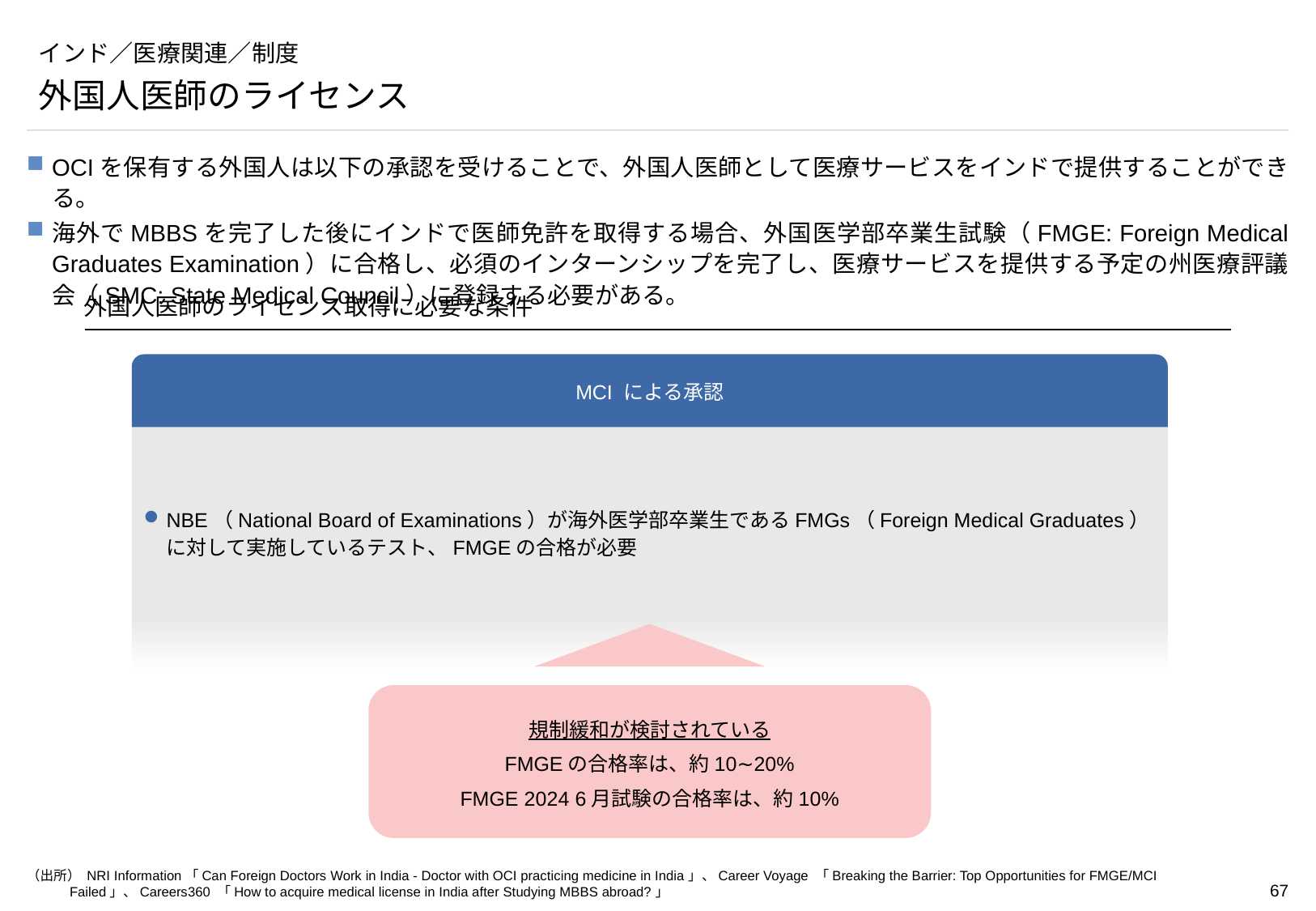

# インド／医療関連／制度
外国人医師のライセンス
OCIを保有する外国人は以下の承認を受けることで、外国人医師として医療サービスをインドで提供することができる。
海外でMBBSを完了した後にインドで医師免許を取得する場合、外国医学部卒業生試験（FMGE: Foreign Medical Graduates Examination）に合格し、必須のインターンシップを完了し、医療サービスを提供する予定の州医療評議会（SMC: State Medical Council）に登録する必要がある。
外国人医師のライセンス取得に必要な条件
MCI による承認

NBE（National Board of Examinations）が海外医学部卒業生であるFMGs（Foreign Medical Graduates）に対して実施しているテスト、FMGEの合格が必要

規制緩和が検討されている
FMGEの合格率は、約10∼20%
FMGE 2024 6月試験の合格率は、約10%
（出所） NRI Information「Can Foreign Doctors Work in India - Doctor with OCI practicing medicine in India」、Career Voyage 「Breaking the Barrier: Top Opportunities for FMGE/MCI Failed」、Careers360 「How to acquire medical license in India after Studying MBBS abroad?」